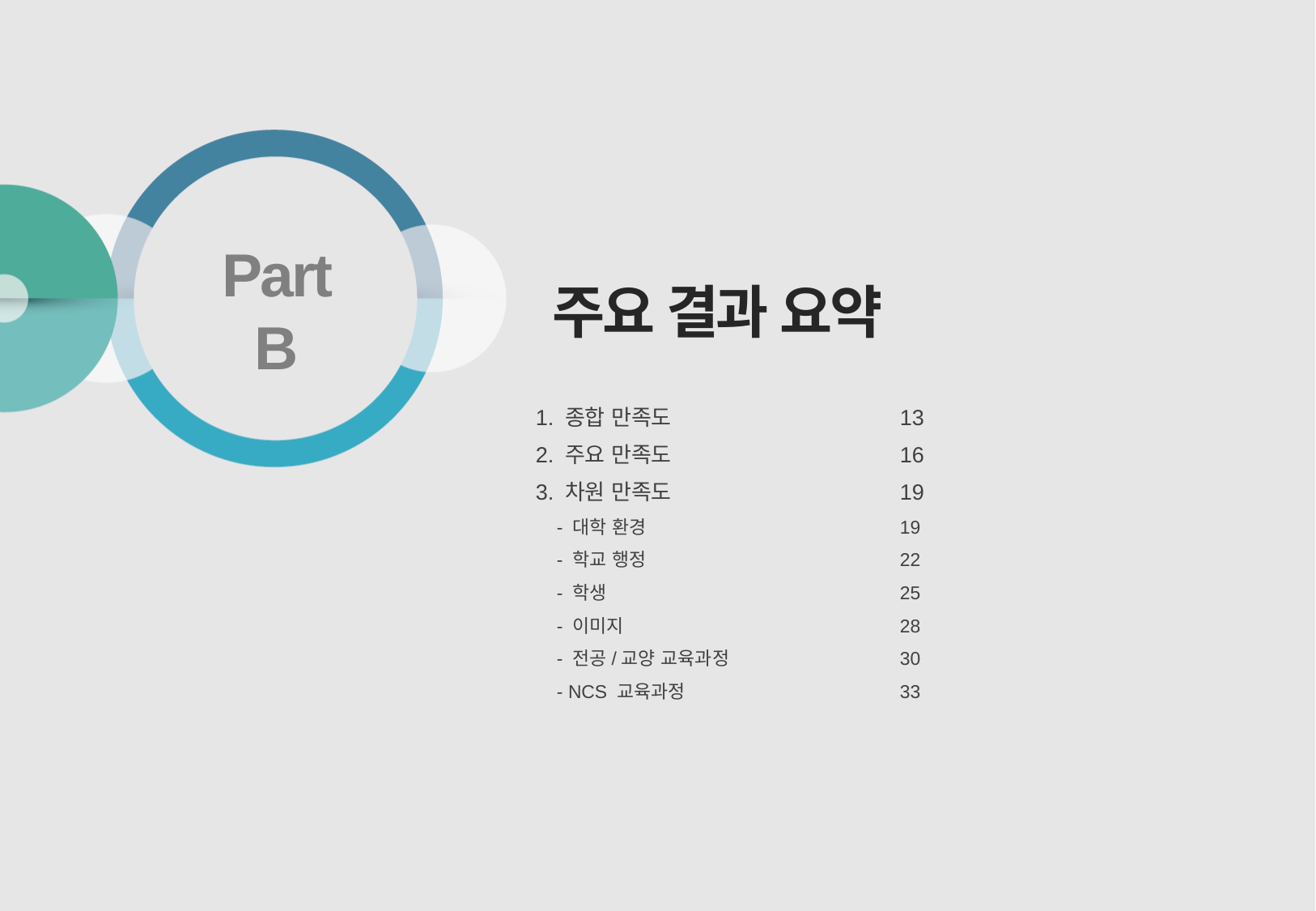

# 주요 결과 요약
Part B
1. 종합 만족도		13
2. 주요 만족도		16
3. 차원 만족도		19
    - 대학 환경			19
    - 학교 행정			22
    - 학생			25
    - 이미지			28
    - 전공/교양 교육과정		30
    - NCS 교육과정		33